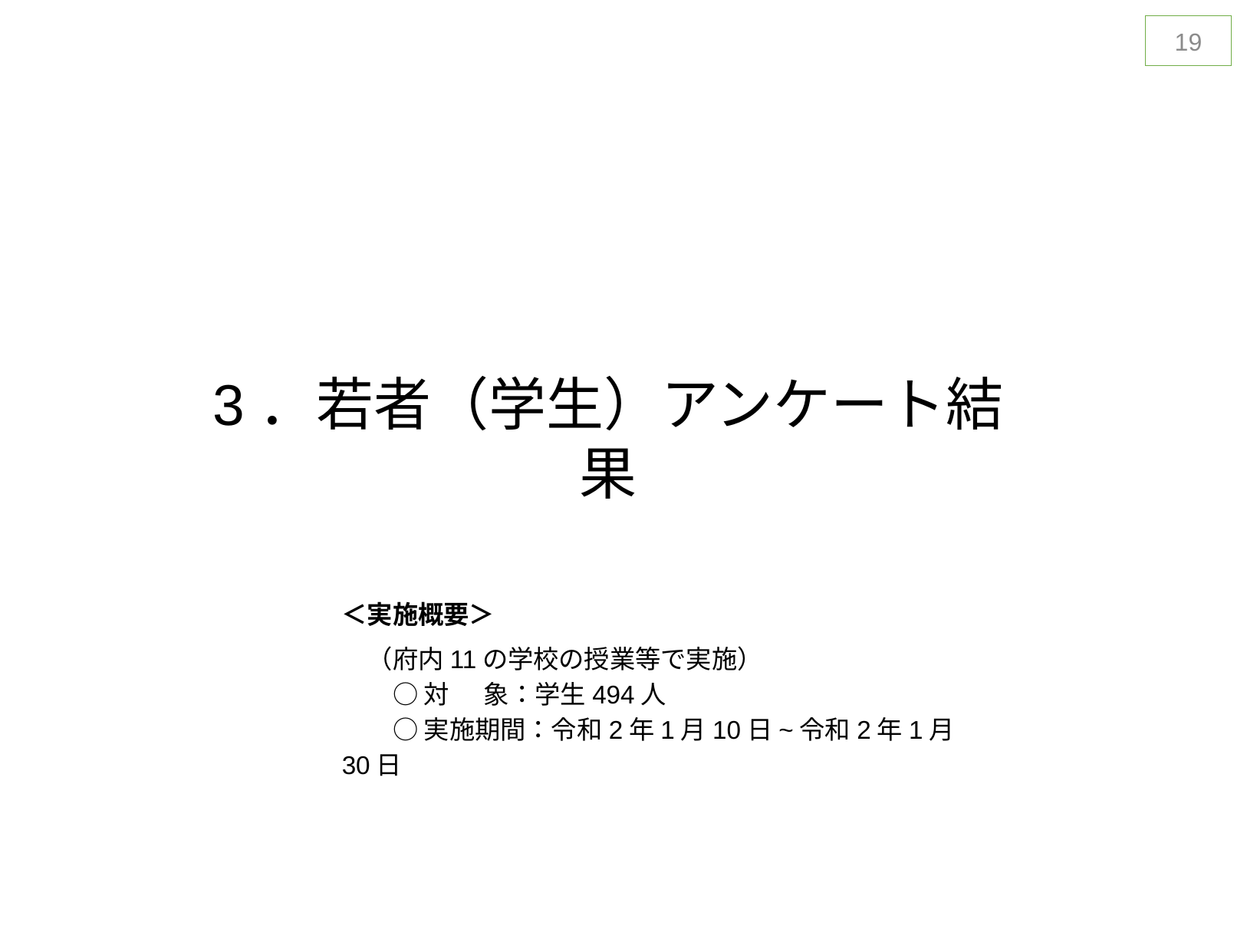

19
3．若者（学生）アンケート結果
＜実施概要＞
　（府内11の学校の授業等で実施）
　　○ 対      象：学生494人
　　○ 実施期間：令和2年1月10日~令和2年1月30日